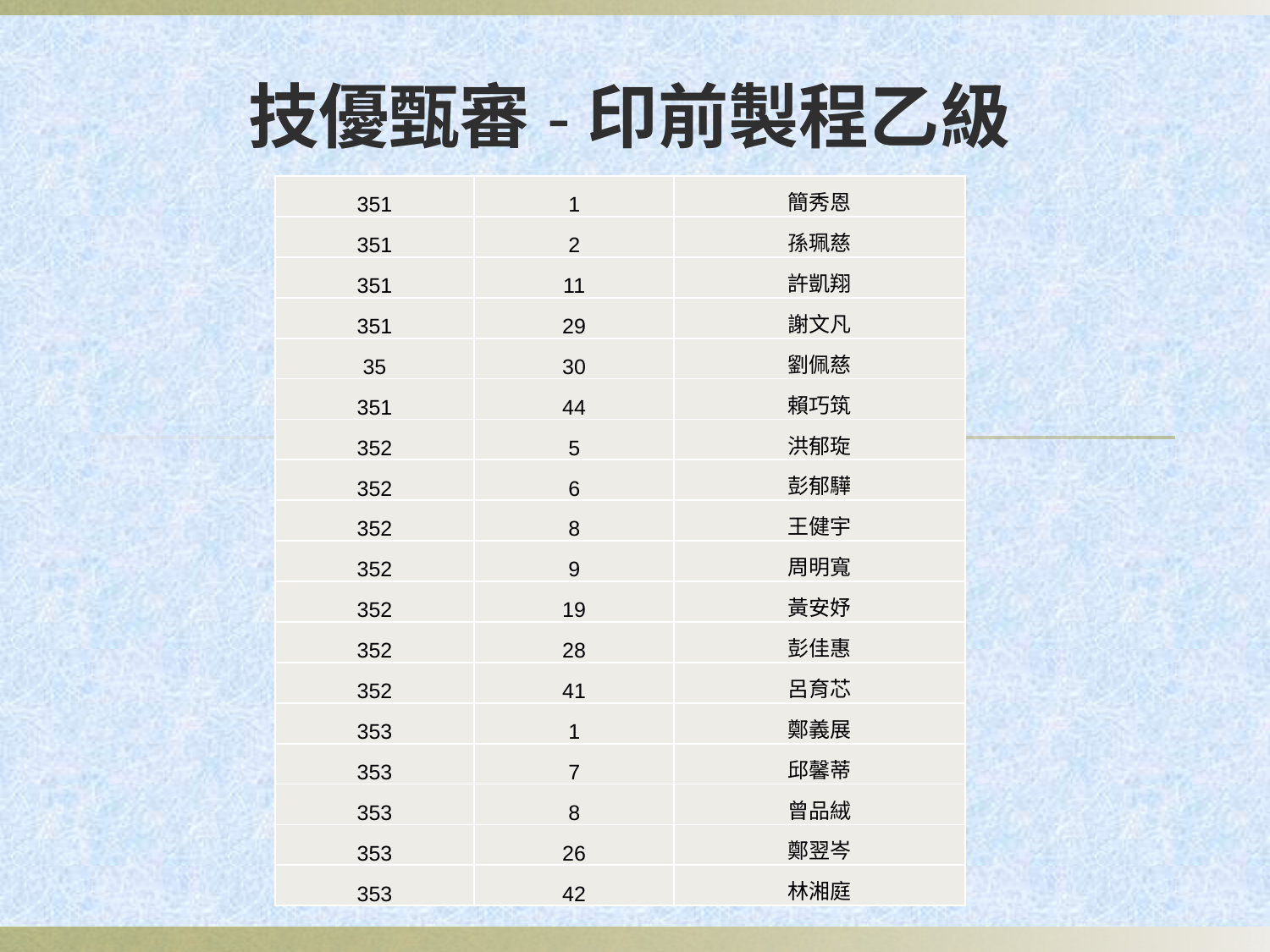

技優甄審-印前製程乙級
| 351 | 1 | 簡秀恩 |
| --- | --- | --- |
| 351 | 2 | 孫珮慈 |
| 351 | 11 | 許凱翔 |
| 351 | 29 | 謝文凡 |
| 35 | 30 | 劉佩慈 |
| 351 | 44 | 賴巧筑 |
| 352 | 5 | 洪郁琁 |
| 352 | 6 | 彭郁驊 |
| 352 | 8 | 王健宇 |
| 352 | 9 | 周明寬 |
| 352 | 19 | 黃安妤 |
| 352 | 28 | 彭佳惠 |
| 352 | 41 | 呂育芯 |
| 353 | 1 | 鄭義展 |
| 353 | 7 | 邱馨蒂 |
| 353 | 8 | 曾品絨 |
| 353 | 26 | 鄭翌岑 |
| 353 | 42 | 林湘庭 |